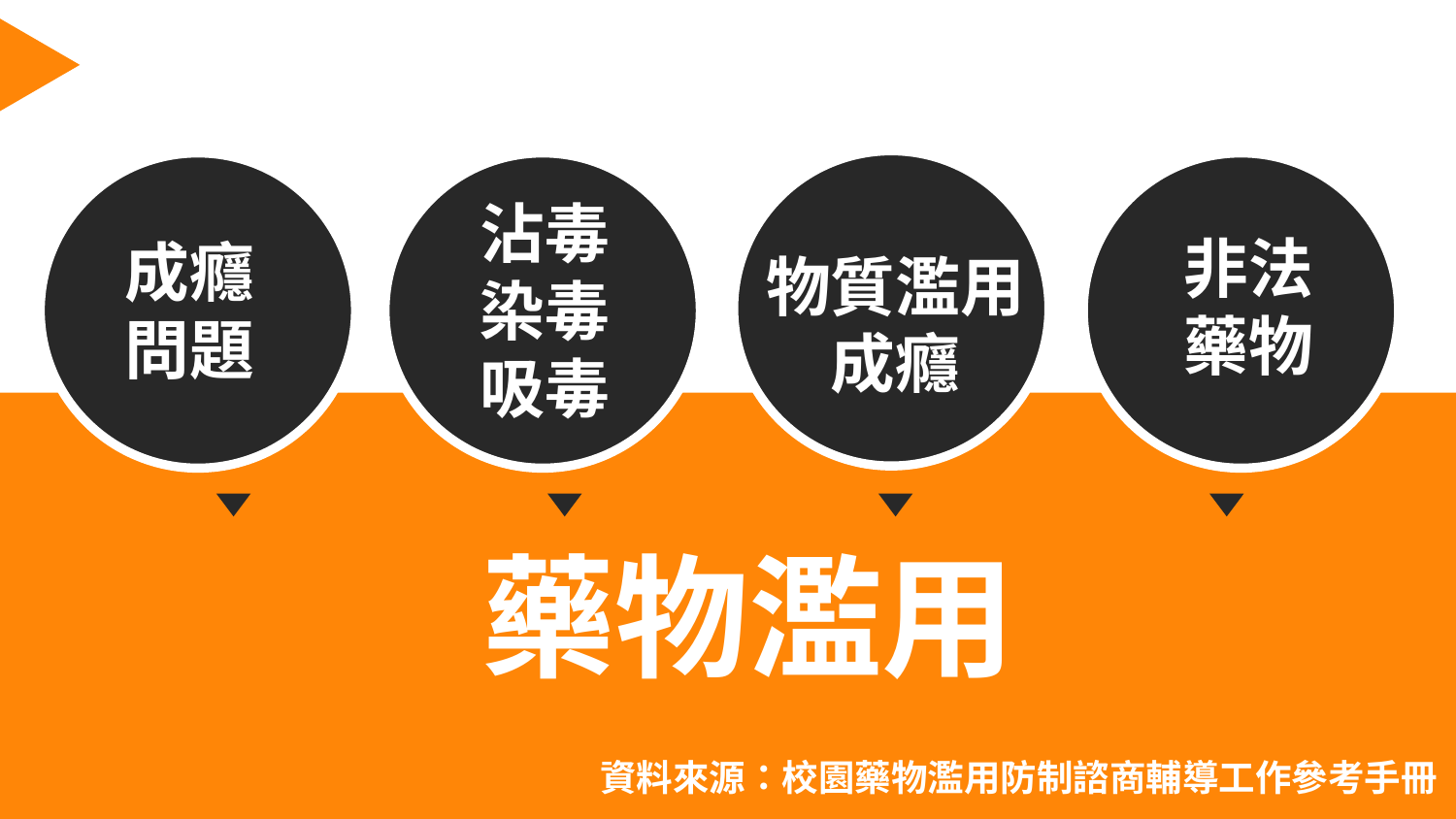

沾毒
染毒
吸毒
非法
藥物
成癮
問題
物質濫用
成癮

藥物濫用
資料來源：校園藥物濫用防制諮商輔導工作參考手冊